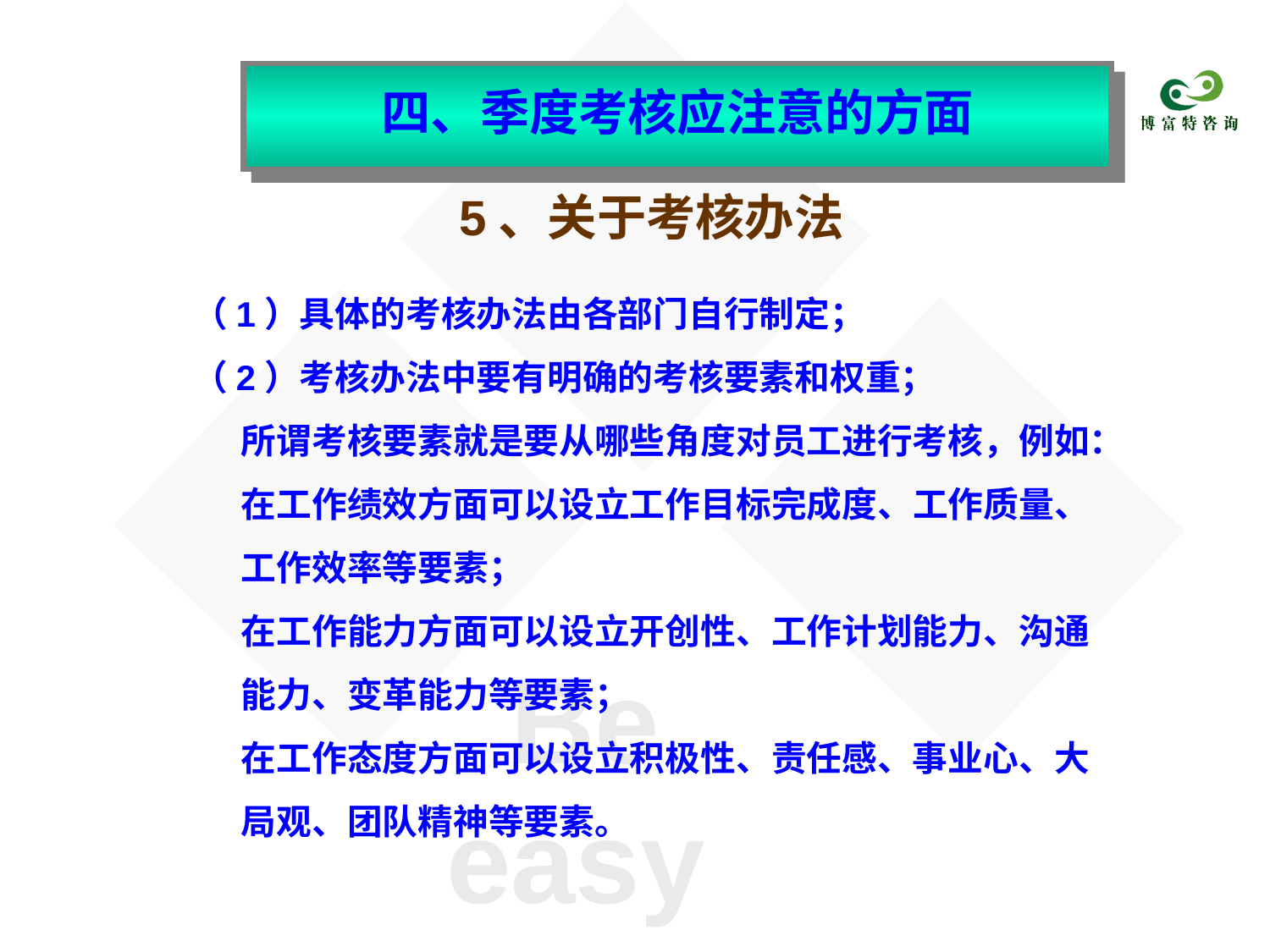

四、季度考核应注意的方面
5、关于考核办法
（1）具体的考核办法由各部门自行制定；
（2）考核办法中要有明确的考核要素和权重；
     所谓考核要素就是要从哪些角度对员工进行考核，例如：
     在工作绩效方面可以设立工作目标完成度、工作质量、
     工作效率等要素；
     在工作能力方面可以设立开创性、工作计划能力、沟通
     能力、变革能力等要素；
     在工作态度方面可以设立积极性、责任感、事业心、大
     局观、团队精神等要素。